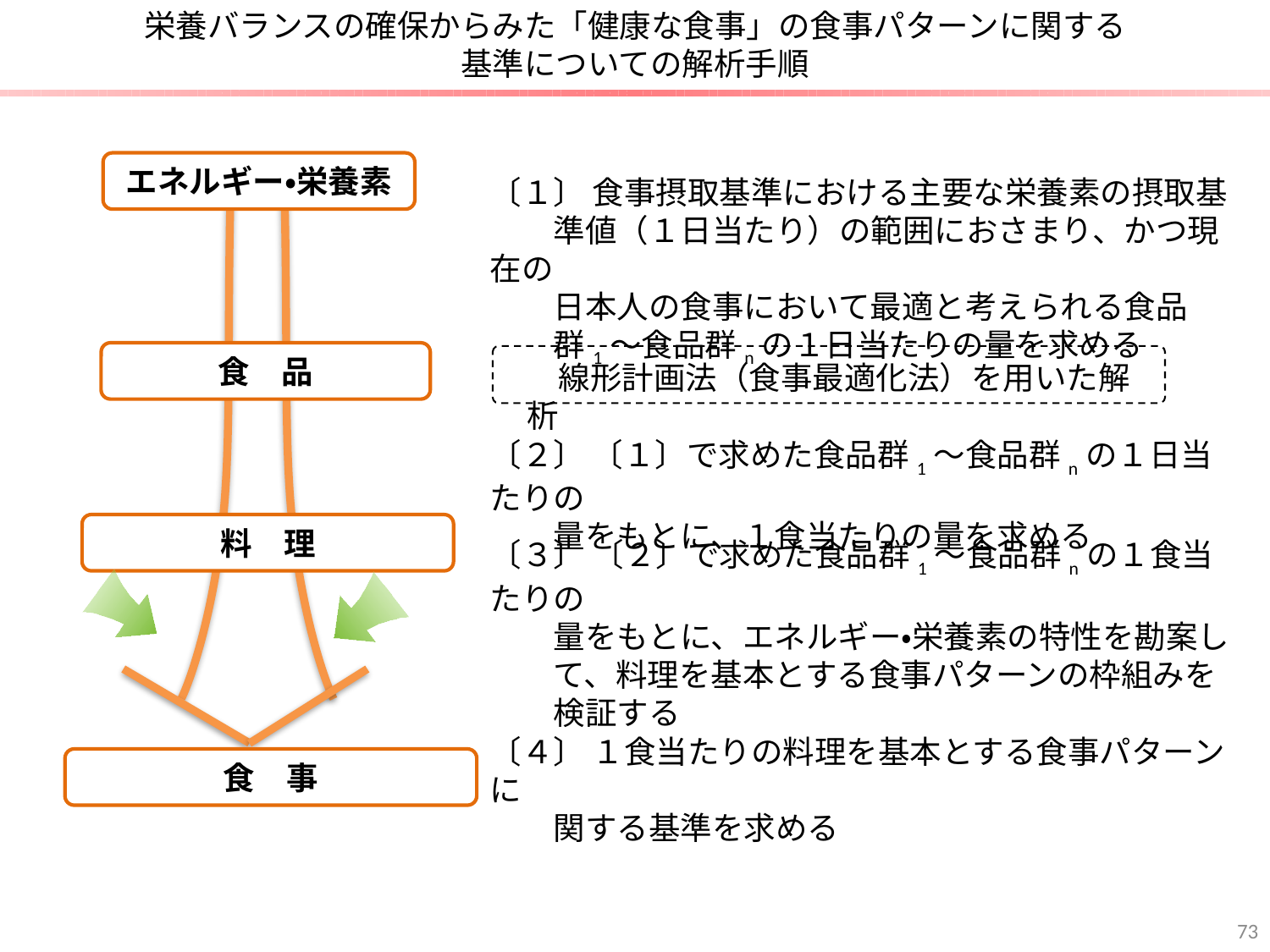

栄養バランスの確保からみた「健康な食事」の食事パターンに関する
基準についての解析手順

エネルギー・栄養素
〔１〕 食事摂取基準における主要な栄養素の摂取基
　　準値（１日当たり）の範囲におさまり、かつ現在の
　　日本人の食事において最適と考えられる食品
　　群1～食品群nの１日当たりの量を求める

食　品

　線形計画法（食事最適化法）を用いた解析
〔２〕 〔１〕で求めた食品群1～食品群nの１日当たりの
　　量をもとに、１食当たりの量を求める
料　理
〔３〕 〔２〕で求めた食品群1～食品群nの１食当たりの
　　量をもとに、エネルギー・栄養素の特性を勘案し
　　て、料理を基本とする食事パターンの枠組みを
　　検証する

〔４〕 １食当たりの料理を基本とする食事パターンに
　　関する基準を求める
食　事
73